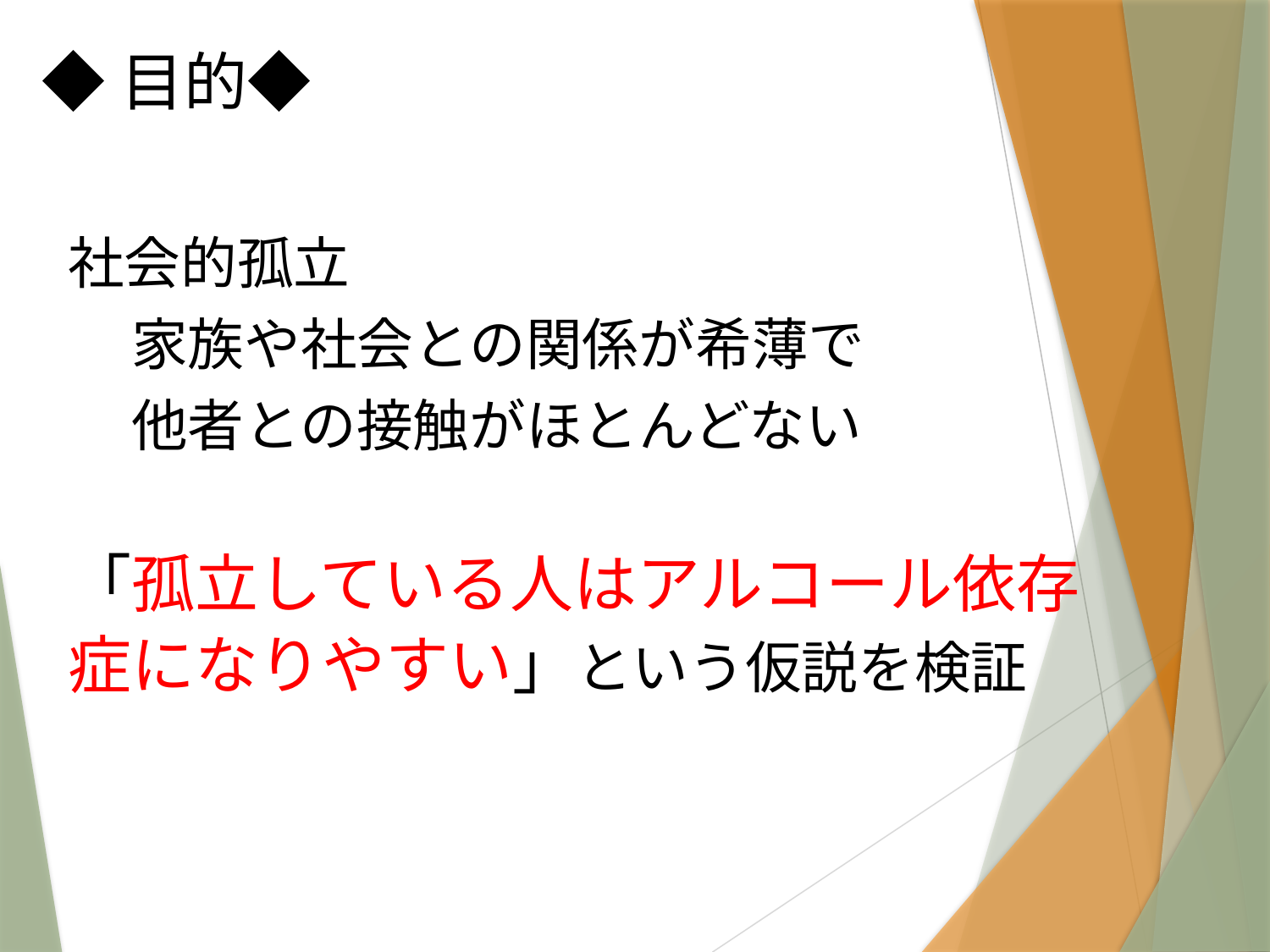

◆目的◆
社会的孤立
家族や社会との関係が希薄で
他者との接触がほとんどない

「孤立している人はアルコール依存症になりやすい」という仮説を検証